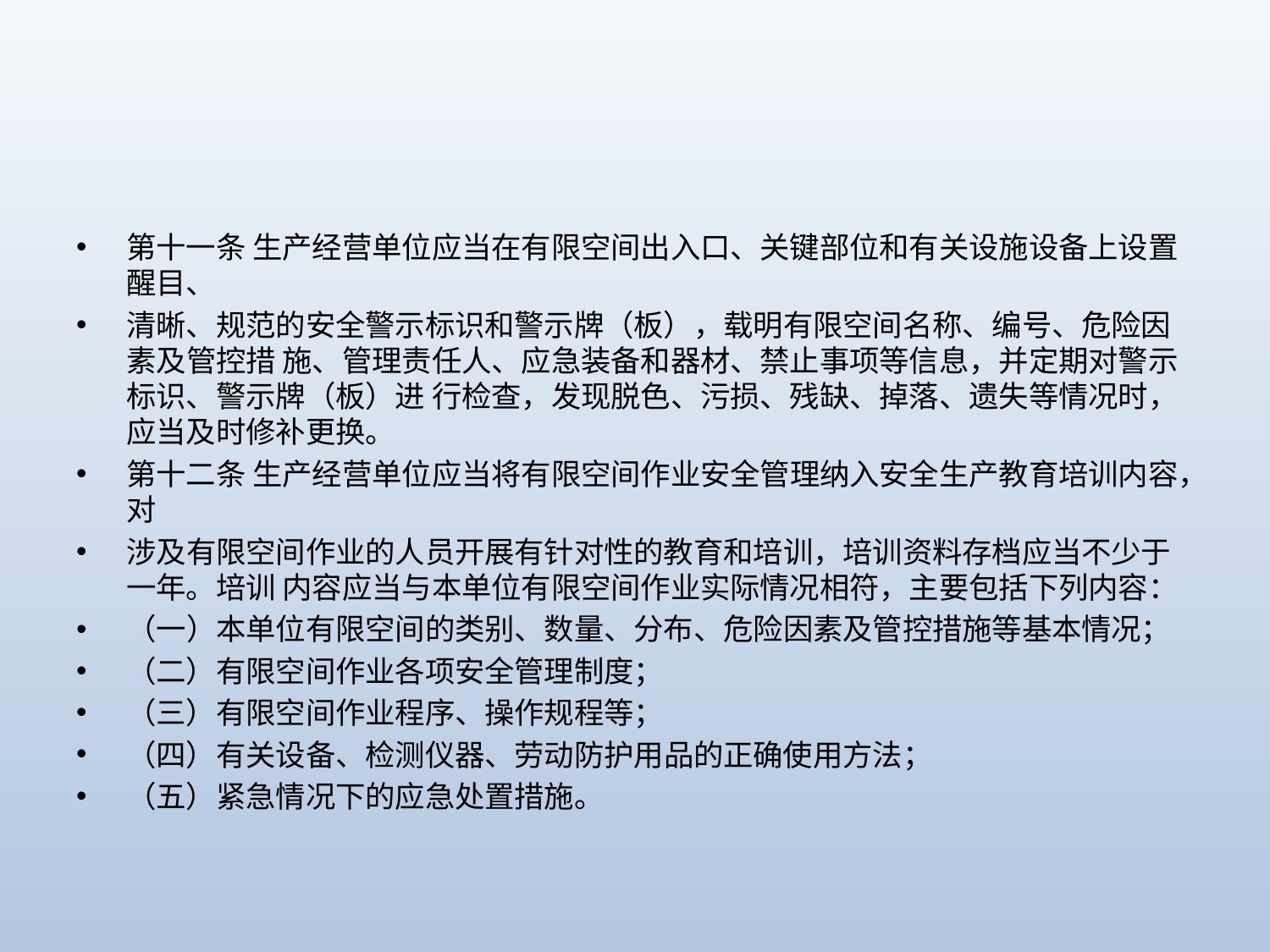

#
第十一条 生产经营单位应当在有限空间出入口、关键部位和有关设施设备上设置醒目、
清晰、规范的安全警示标识和警示牌（板），载明有限空间名称、编号、危险因素及管控措 施、管理责任人、应急装备和器材、禁止事项等信息，并定期对警示标识、警示牌（板）进 行检查，发现脱色、污损、残缺、掉落、遗失等情况时，应当及时修补更换。
第十二条 生产经营单位应当将有限空间作业安全管理纳入安全生产教育培训内容，对
涉及有限空间作业的人员开展有针对性的教育和培训，培训资料存档应当不少于一年。培训 内容应当与本单位有限空间作业实际情况相符，主要包括下列内容：
（一）本单位有限空间的类别、数量、分布、危险因素及管控措施等基本情况；
（二）有限空间作业各项安全管理制度；
（三）有限空间作业程序、操作规程等；
（四）有关设备、检测仪器、劳动防护用品的正确使用方法；
（五）紧急情况下的应急处置措施。